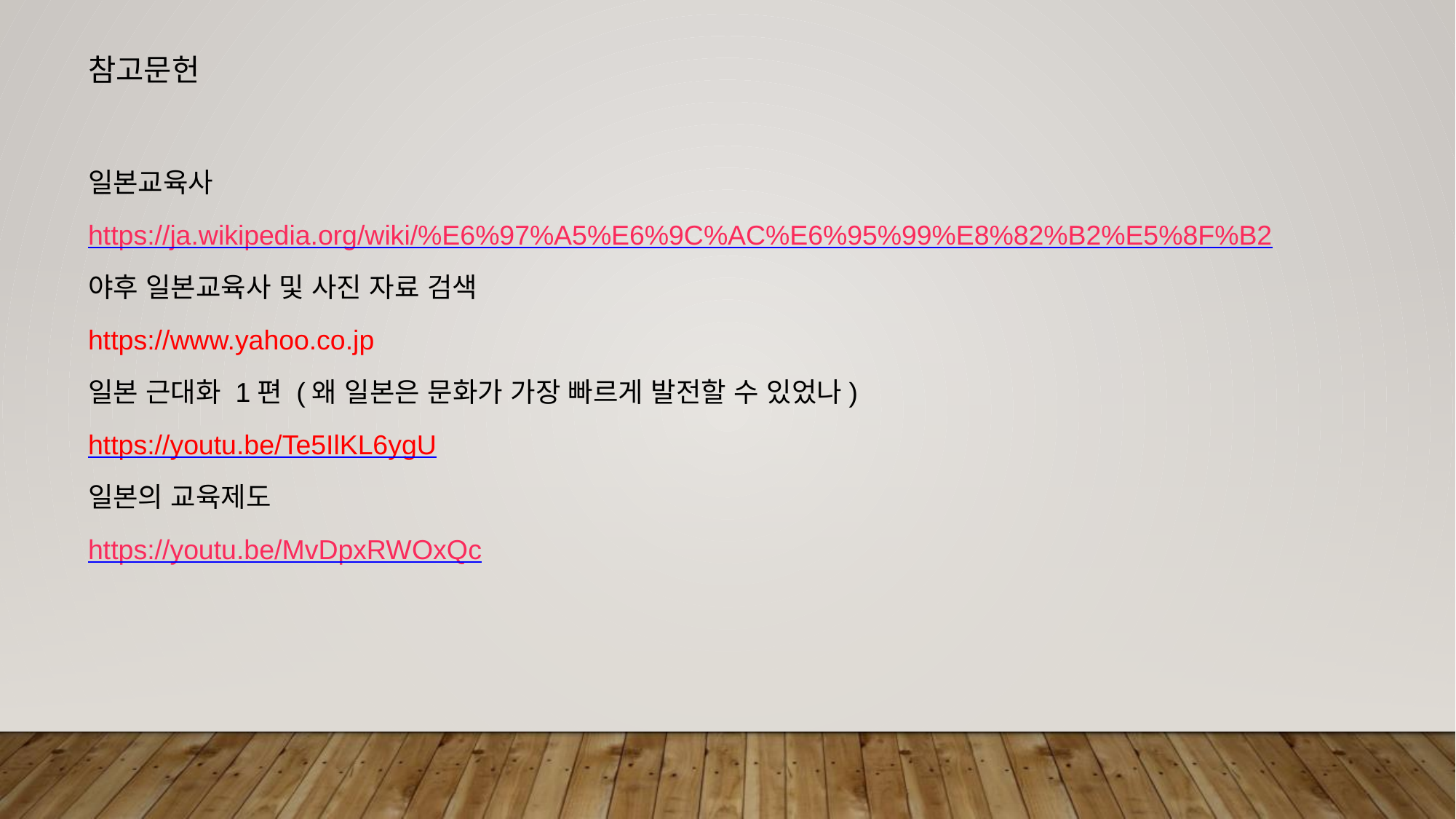

참고문헌

일본교육사
https://ja.wikipedia.org/wiki/%E6%97%A5%E6%9C%AC%E6%95%99%E8%82%B2%E5%8F%B2
야후 일본교육사 및 사진 자료 검색
https://www.yahoo.co.jp
일본 근대화 1편 (왜 일본은 문화가 가장 빠르게 발전할 수 있었나)
https://youtu.be/Te5IlKL6ygU
일본의 교육제도
https://youtu.be/MvDpxRWOxQc